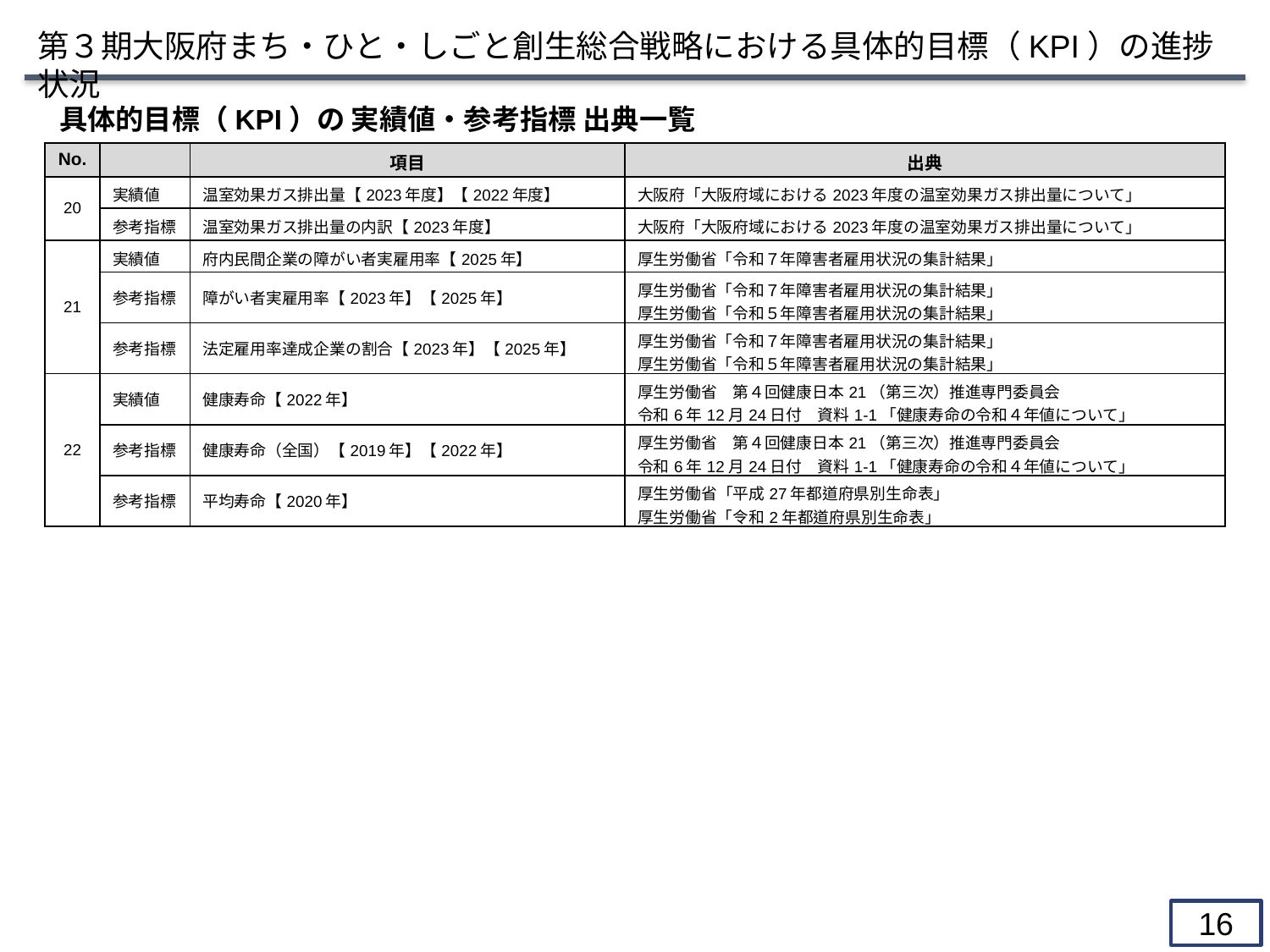

第３期大阪府まち・ひと・しごと創生総合戦略における具体的目標（KPI）の進捗状況
具体的目標（KPI）の 実績値・参考指標 出典一覧
| No. |  | 項目 | 出典 |
| --- | --- | --- | --- |
| 20 | 実績値 | 温室効果ガス排出量【2023年度】【2022年度】 | 大阪府「大阪府域における2023年度の温室効果ガス排出量について」 |
|  | 参考指標 | 温室効果ガス排出量の内訳【2023年度】 | 大阪府「大阪府域における2023年度の温室効果ガス排出量について」 |
| 21 | 実績値 | 府内民間企業の障がい者実雇用率【2025年】 | 厚生労働省「令和７年障害者雇用状況の集計結果」 |
|  | 参考指標 | 障がい者実雇用率【2023年】【2025年】 | 厚生労働省「令和７年障害者雇用状況の集計結果」 厚生労働省「令和５年障害者雇用状況の集計結果」 |
|  | 参考指標 | 法定雇用率達成企業の割合【2023年】【2025年】 | 厚生労働省「令和７年障害者雇用状況の集計結果」 厚生労働省「令和５年障害者雇用状況の集計結果」 |
| 22 | 実績値 | 健康寿命【2022年】 | 厚⽣労働省　第４回健康日本21（第三次）推進専門委員会 令和6年12月24日付　資料1-1「健康寿命の令和４年値について」 |
|  | 参考指標 | 健康寿命（全国）【2019年】【2022年】 | 厚⽣労働省　第４回健康日本21（第三次）推進専門委員会 令和6年12月24日付　資料1-1「健康寿命の令和４年値について」 |
|  | 参考指標 | 平均寿命【2020年】 | 厚生労働省「平成27年都道府県別生命表」 厚生労働省「令和2年都道府県別生命表」 |
16